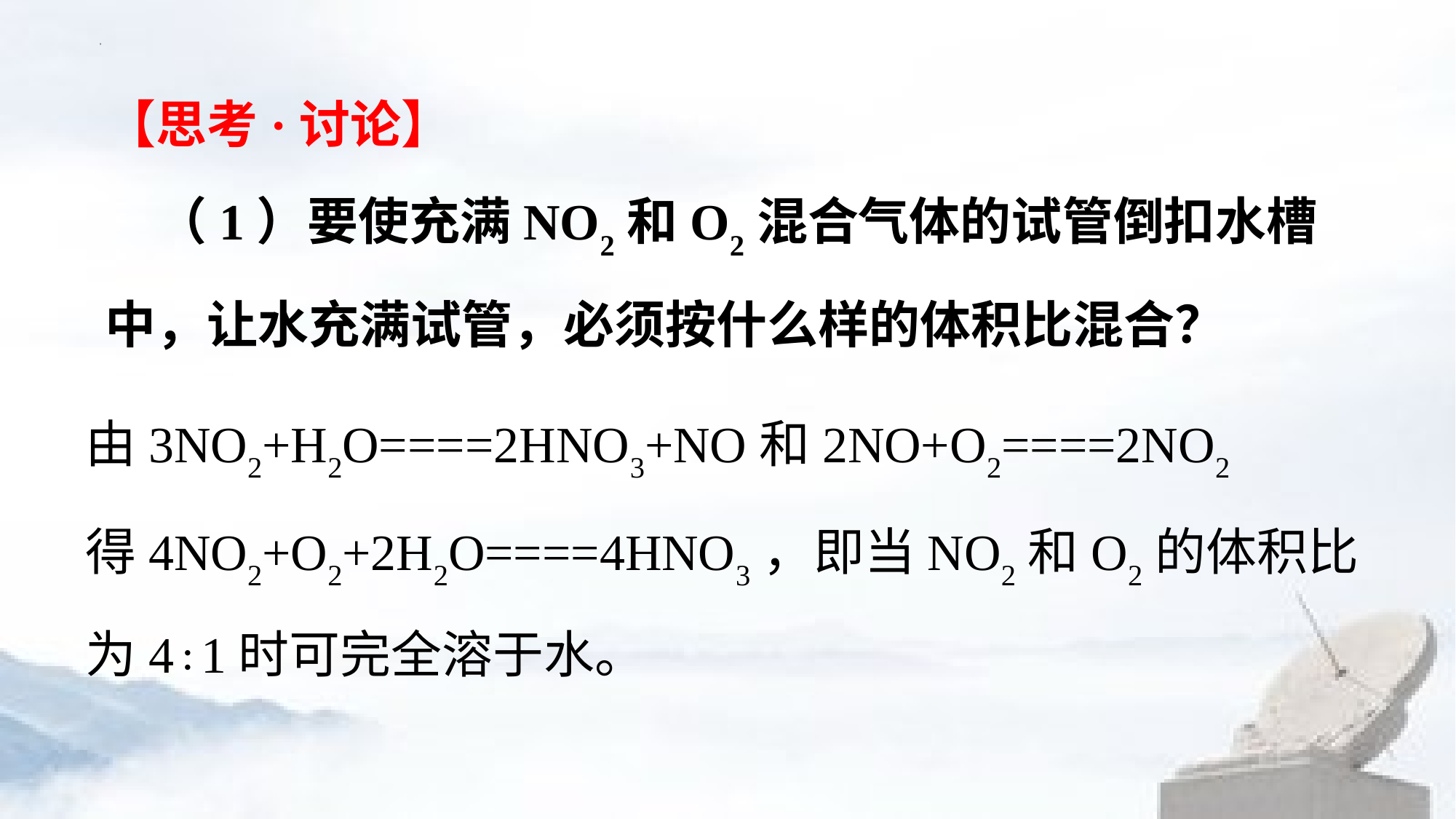

【思考·讨论】
　（1）要使充满NO2和O2混合气体的试管倒扣水槽中，让水充满试管，必须按什么样的体积比混合？
由3NO2+H2O====2HNO3+NO和2NO+O2====2NO2
得4NO2+O2+2H2O====4HNO3，即当NO2和O2的体积比为4∶1时可完全溶于水。